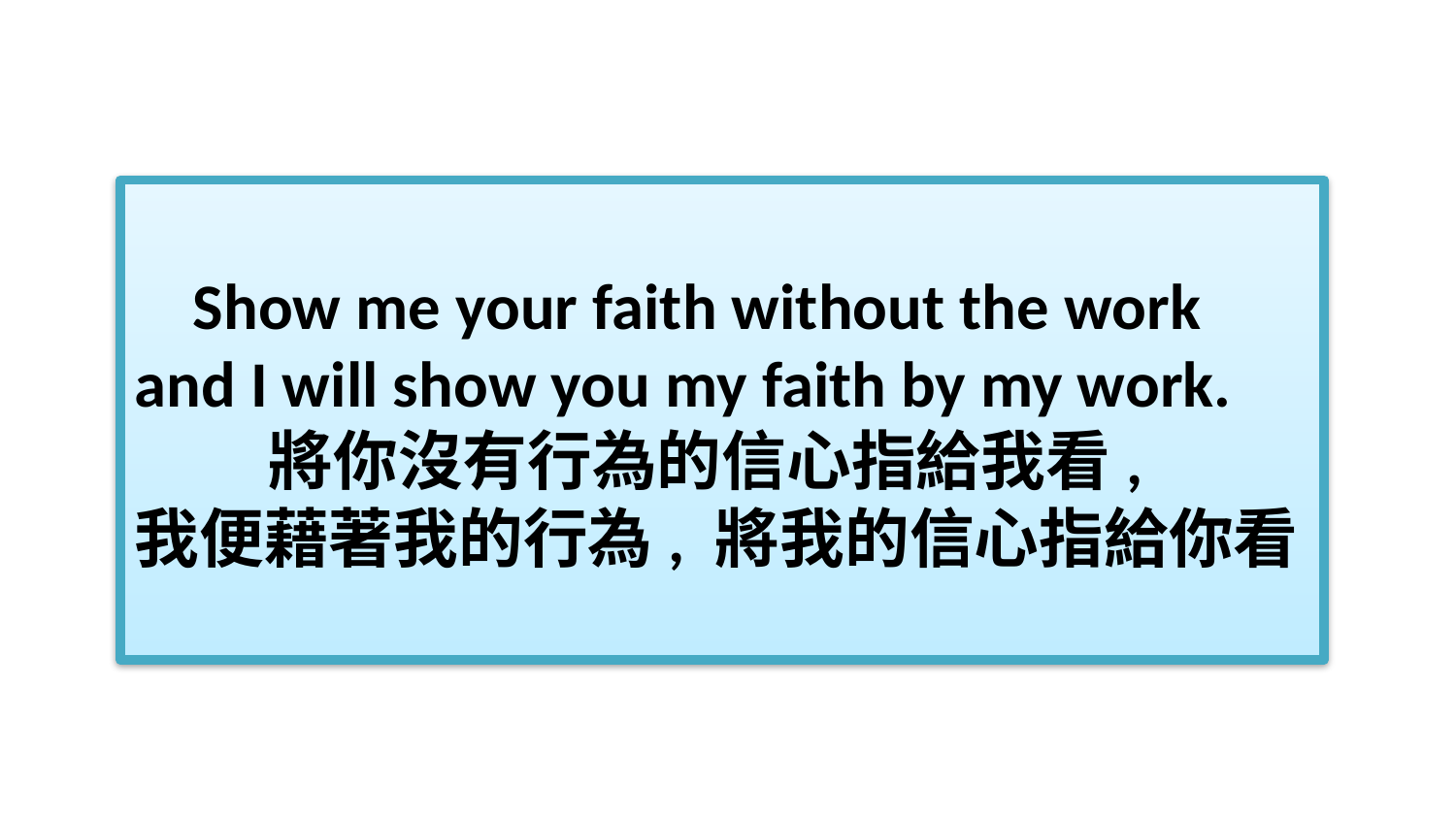

Show me your faith without the work
and I will show you my faith by my work.
        將你沒有行為的信心指給我看,
我便藉著我的行為, 將我的信心指給你看